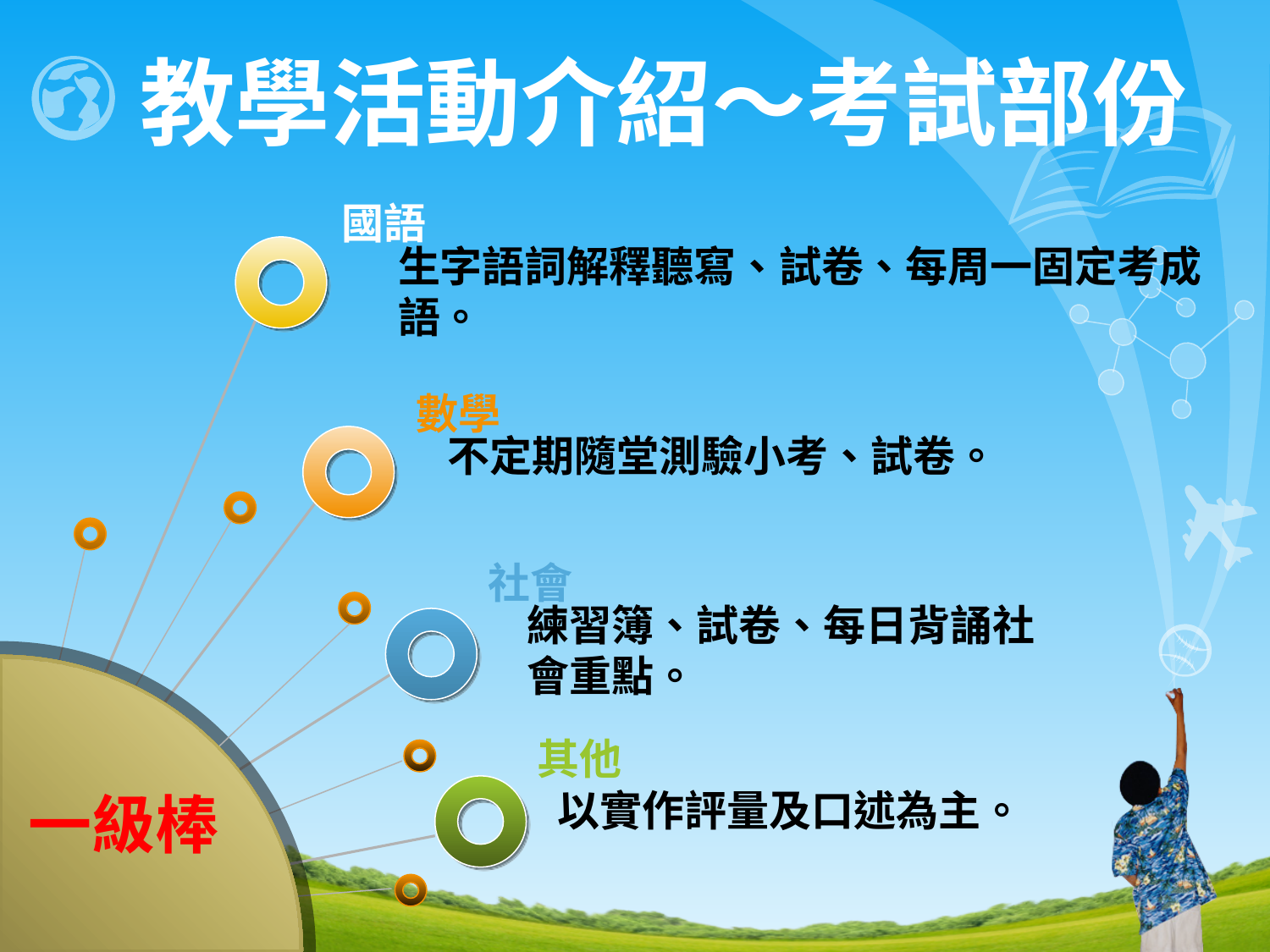

# 教學活動介紹～考試部份
國語
生字語詞解釋聽寫、試卷、每周一固定考成語。

數學
不定期隨堂測驗小考、試卷。

社會

練習簿、試卷、每日背誦社會重點。

其他

以實作評量及口述為主。
一級棒

www.themegallery.com